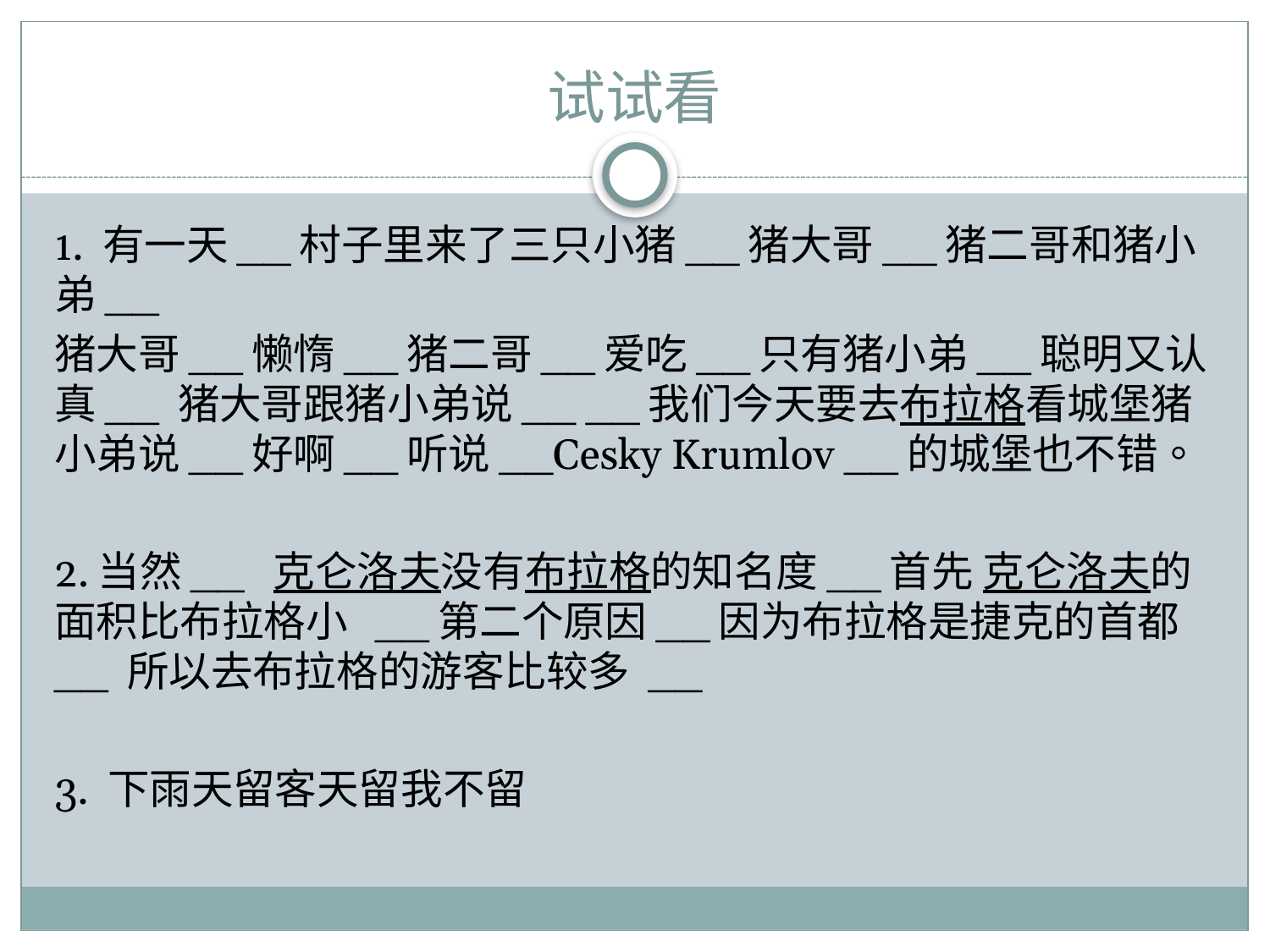

# 试试看
1. 有一天__村子里来了三只小猪__猪大哥__猪二哥和猪小弟__
猪大哥__懒惰__猪二哥__爱吃__只有猪小弟__聪明又认真__ 猪大哥跟猪小弟说__ __我们今天要去布拉格看城堡猪小弟说__好啊__听说__Cesky Krumlov __的城堡也不错。

2.当然__  克仑洛夫没有布拉格的知名度__首先 克仑洛夫的面积比布拉格小  __第二个原因__因为布拉格是捷克的首都__ 所以去布拉格的游客比较多 __

3. 下雨天留客天留我不留